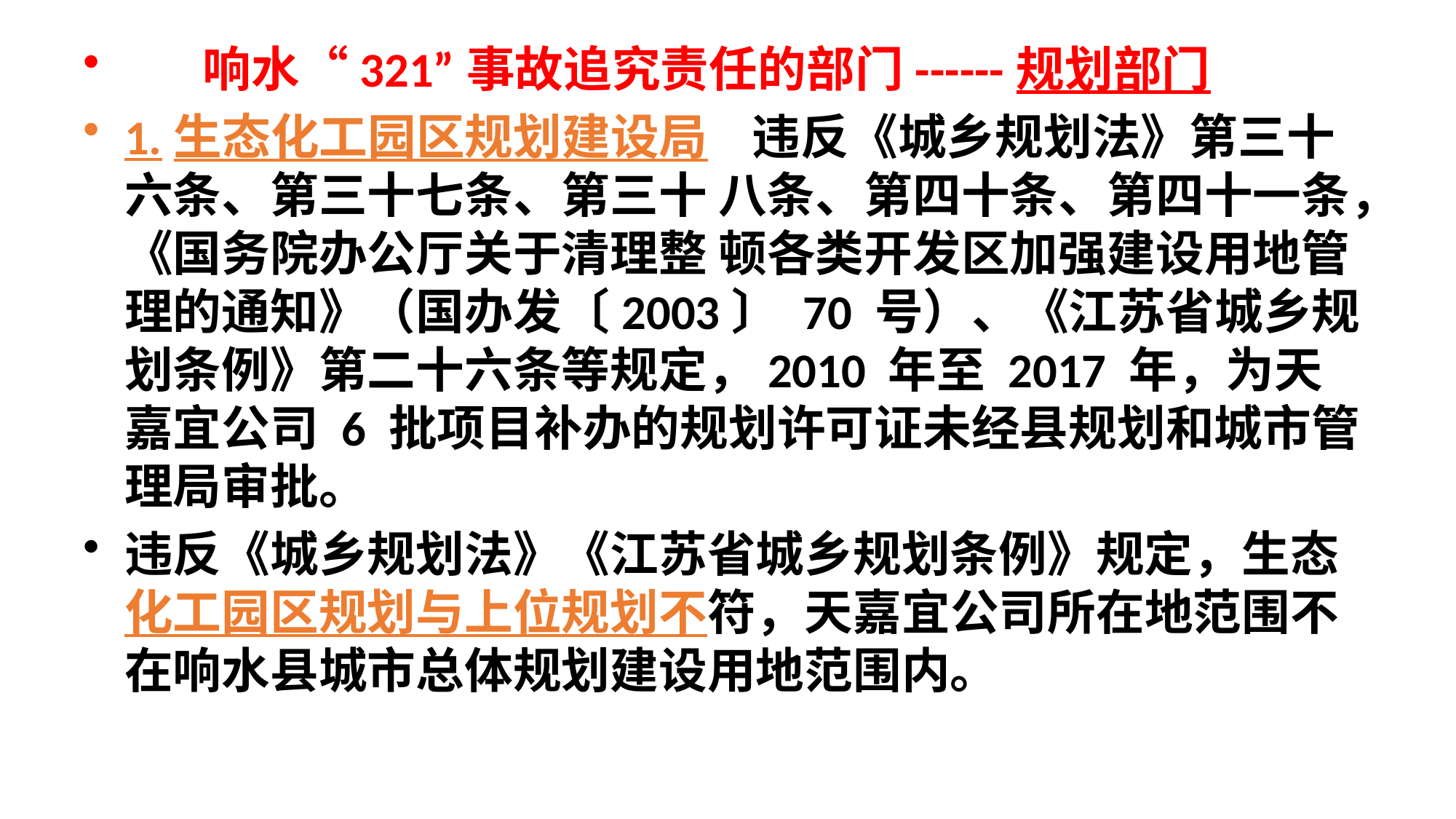

响水“321”事故追究责任的部门------规划部门
1.生态化工园区规划建设局    违反《城乡规划法》第三十六条、第三十七条、第三十 八条、第四十条、第四十一条，《国务院办公厅关于清理整 顿各类开发区加强建设用地管理的通知》（国办发〔2003〕 70 号）、《江苏省城乡规划条例》第二十六条等规定，2010 年至 2017 年，为天嘉宜公司 6 批项目补办的规划许可证未经县规划和城市管理局审批。
违反《城乡规划法》《江苏省城乡规划条例》规定，生态化工园区规划与上位规划不符，天嘉宜公司所在地范围不在响水县城市总体规划建设用地范围内。
71